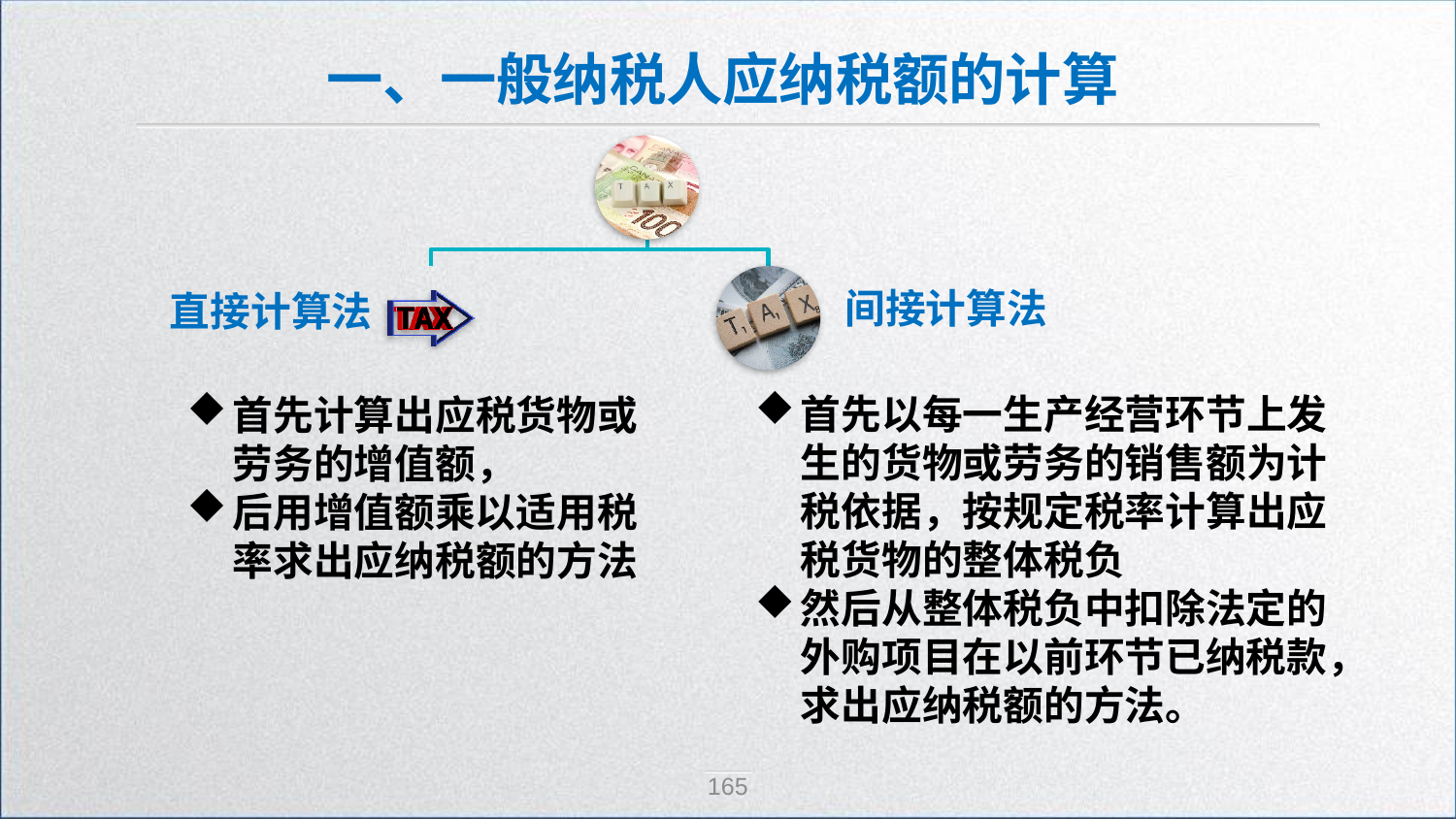

一、一般纳税人应纳税额的计算

直接计算法
间接计算法
首先以每一生产经营环节上发生的货物或劳务的销售额为计税依据，按规定税率计算出应税货物的整体税负
然后从整体税负中扣除法定的外购项目在以前环节已纳税款，求出应纳税额的方法。
首先计算出应税货物或劳务的增值额，
后用增值额乘以适用税率求出应纳税额的方法
165